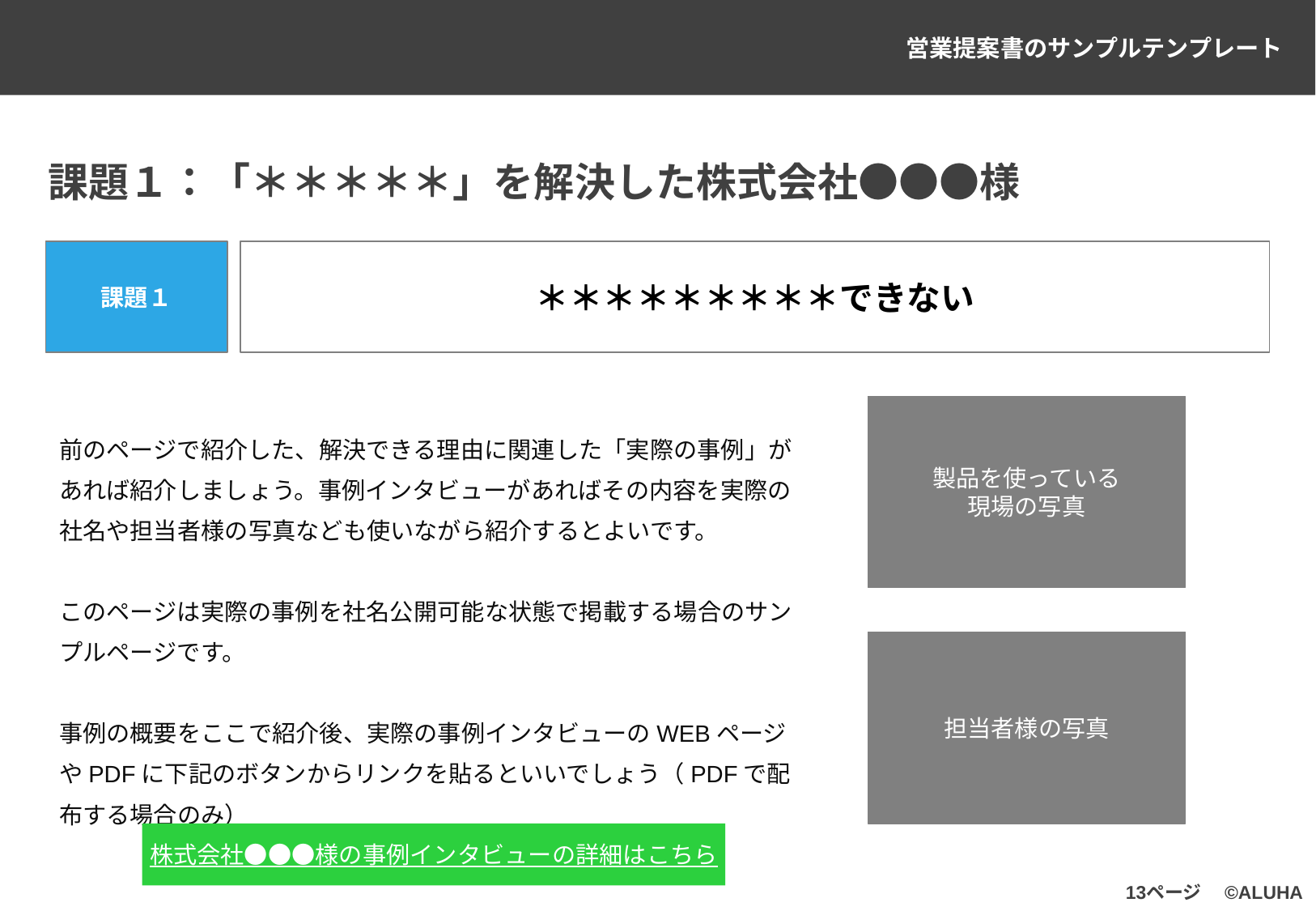

# 課題１：「＊＊＊＊＊」を解決した株式会社●●●様
課題１
＊＊＊＊＊＊＊＊＊できない
製品を使っている
現場の写真
前のページで紹介した、解決できる理由に関連した「実際の事例」があれば紹介しましょう。事例インタビューがあればその内容を実際の社名や担当者様の写真なども使いながら紹介するとよいです。

このページは実際の事例を社名公開可能な状態で掲載する場合のサンプルページです。

事例の概要をここで紹介後、実際の事例インタビューのWEBページやPDFに下記のボタンからリンクを貼るといいでしょう（PDFで配布する場合のみ）
担当者様の写真
株式会社●●●様の事例インタビューの詳細はこちら